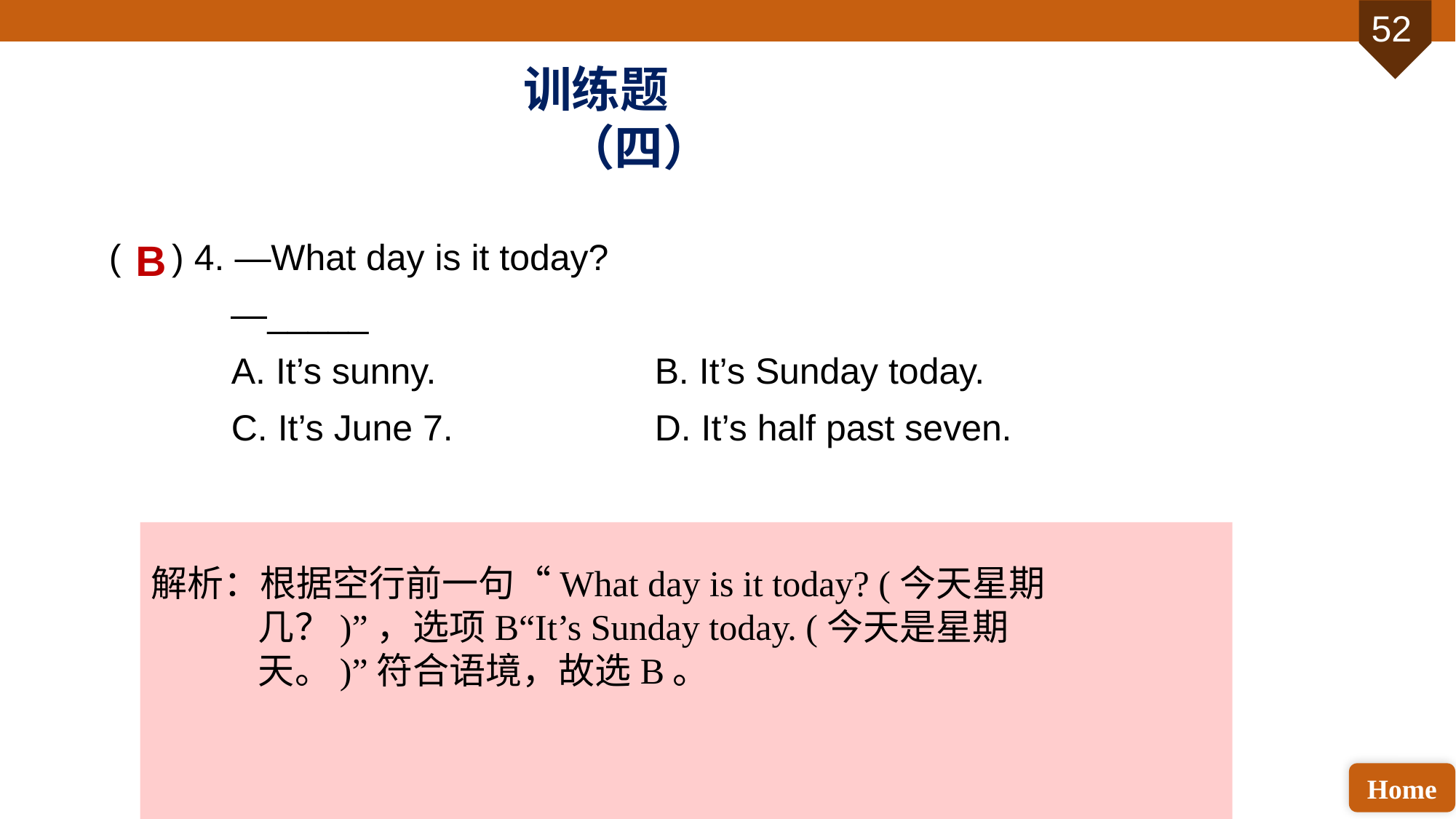

训练题（四）
(     ) 4. —What day is it today?
            —_____
            A. It’s sunny. 		B. It’s Sunday today.
            C. It’s June 7. 		D. It’s half past seven.
B

解析：根据空行前一句“What day is it today? (今天星期几？)”，选项B“It’s Sunday today. (今天是星期天。)”符合语境，故选B。